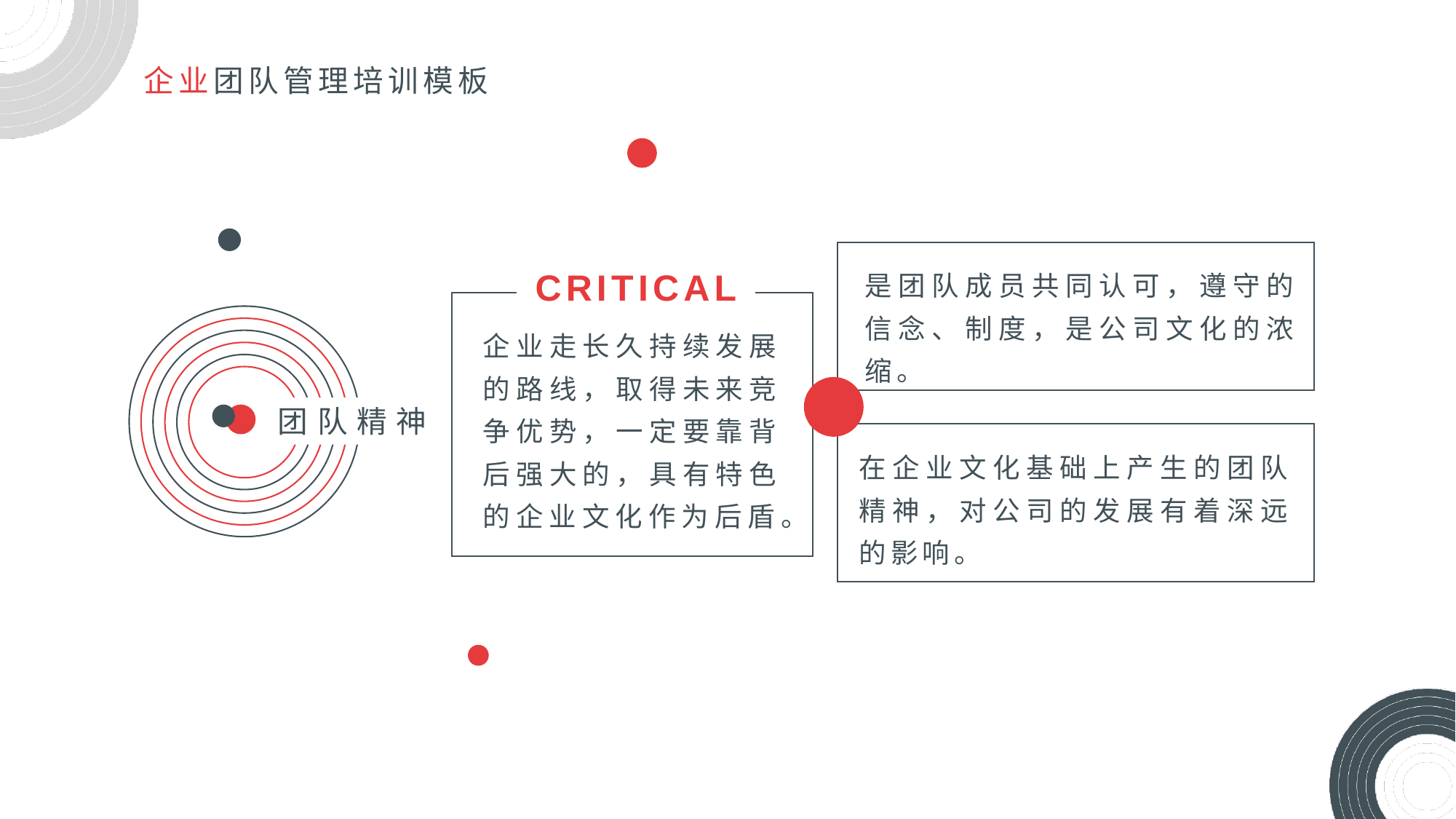

是团队成员共同认可，遵守的信念、制度，是公司文化的浓缩。
CRITICAL

企业走长久持续发展的路线，取得未来竞争优势，一定要靠背后强大的，具有特色的企业文化作为后盾。

团队精神

在企业文化基础上产生的团队精神，对公司的发展有着深远的影响。